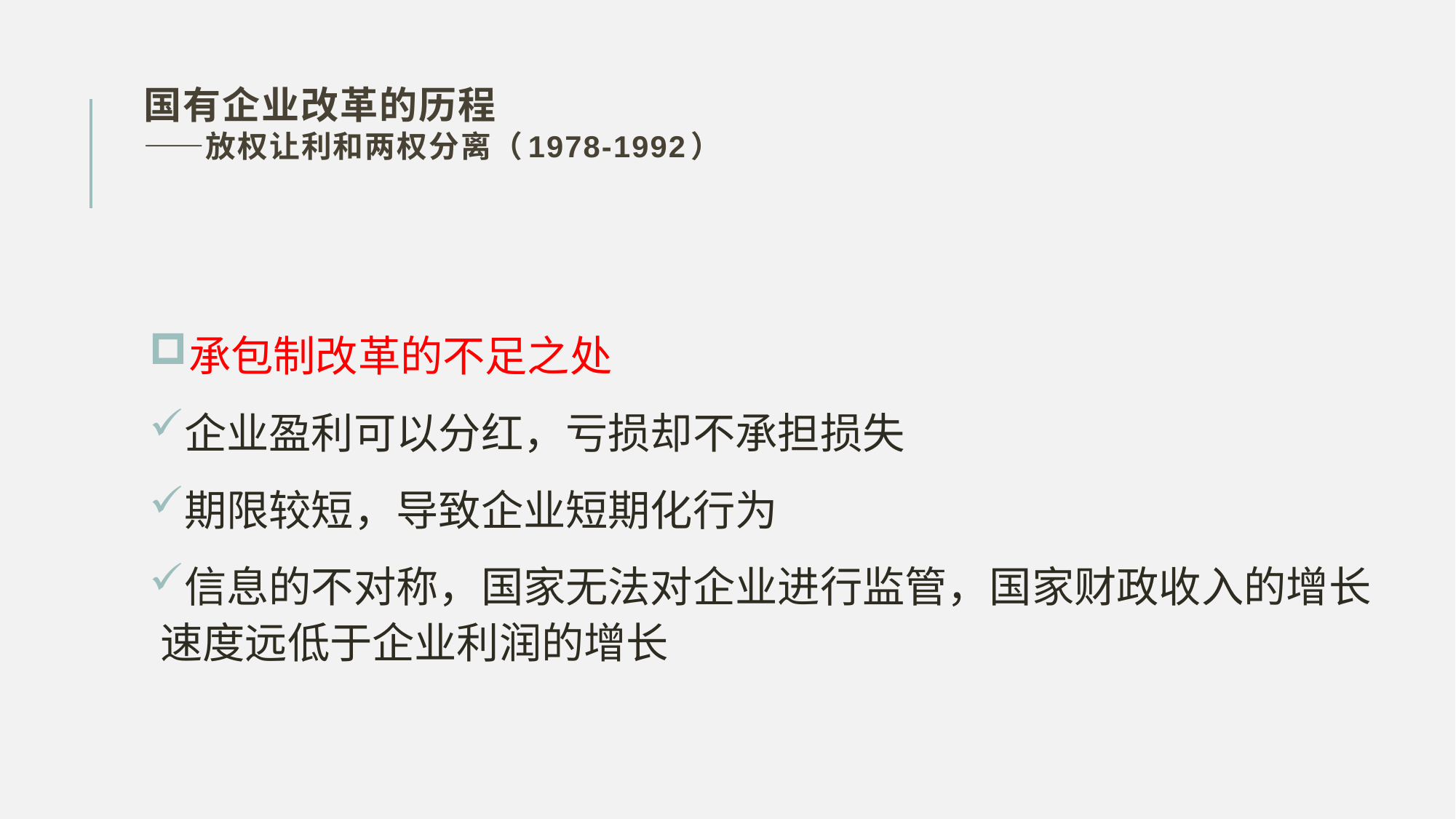

# 国有企业改革的历程 ——放权让利和两权分离（1978-1992）
承包制改革的不足之处
企业盈利可以分红，亏损却不承担损失
期限较短，导致企业短期化行为
信息的不对称，国家无法对企业进行监管，国家财政收入的增长速度远低于企业利润的增长